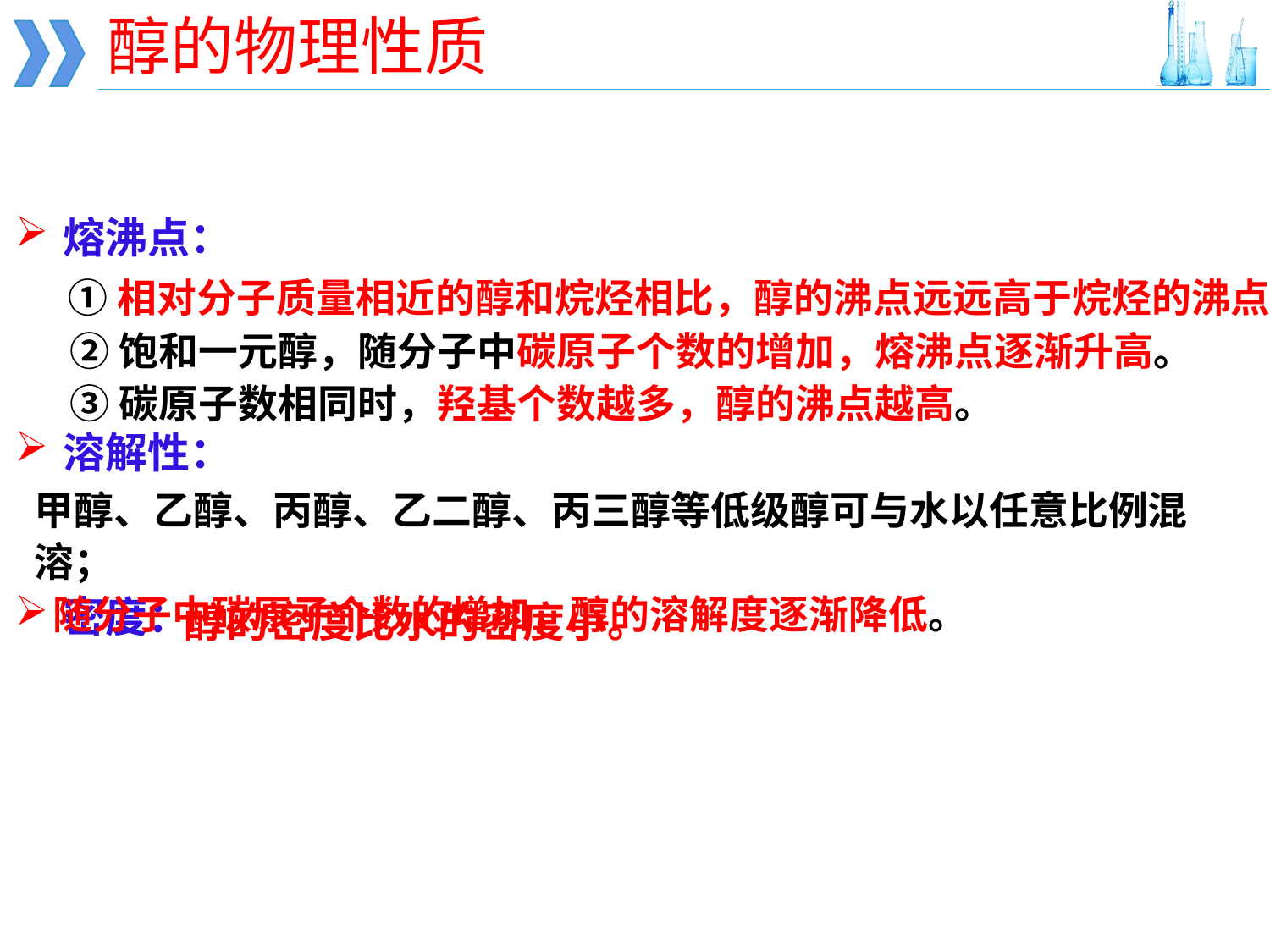

醇的物理性质
熔沸点：

溶解性：

密度：
①相对分子质量相近的醇和烷烃相比，醇的沸点远远高于烷烃的沸点
 ②饱和一元醇，随分子中碳原子个数的增加，熔沸点逐渐升高。
 ③碳原子数相同时，羟基个数越多，醇的沸点越高。

甲醇、乙醇、丙醇、乙二醇、丙三醇等低级醇可与水以任意比例混溶；
 随分子中碳原子个数的增加，醇的溶解度逐渐降低。
醇的密度比水的密度小。